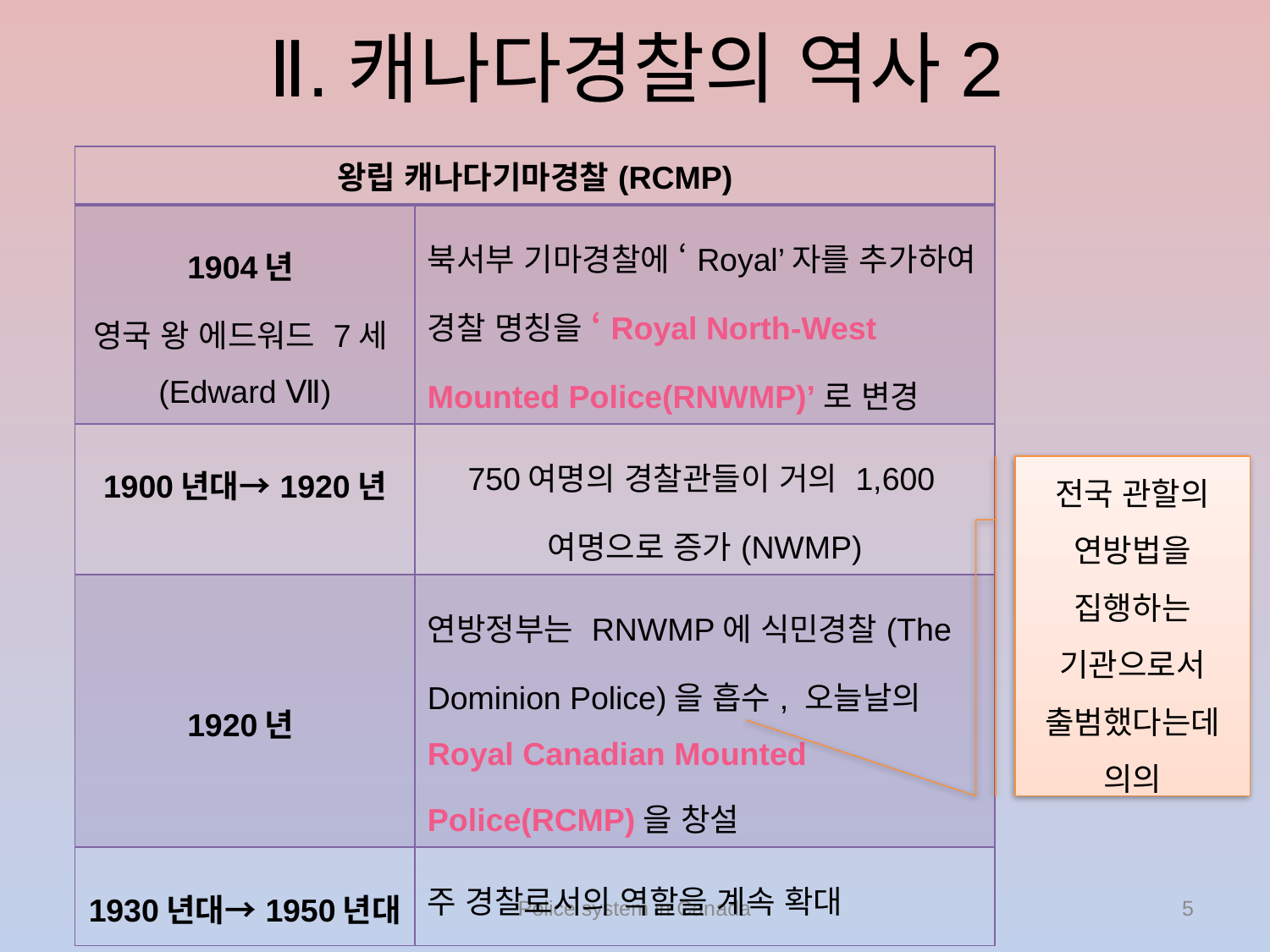

# Ⅱ.캐나다경찰의 역사2
| 왕립 캐나다기마경찰(RCMP) |  |
| --- | --- |
| 1904년 영국 왕 에드워드 7세(Edward Ⅶ) | 북서부 기마경찰에 ‘Royal’자를 추가하여 경찰 명칭을 ‘Royal North-West Mounted Police(RNWMP)’로 변경 |
| 1900년대→1920년 | 750여명의 경찰관들이 거의 1,600여명으로 증가(NWMP) |
| 1920년 | 연방정부는 RNWMP에 식민경찰(The Dominion Police)을 흡수, 오늘날의 Royal Canadian Mounted Police(RCMP)을 창설 |
| 1930년대→1950년대 | 주 경찰로서의 역할을 계속 확대 |
전국 관할의 연방법을 집행하는 기관으로서 출범했다는데 의의
Police system in Canada
5